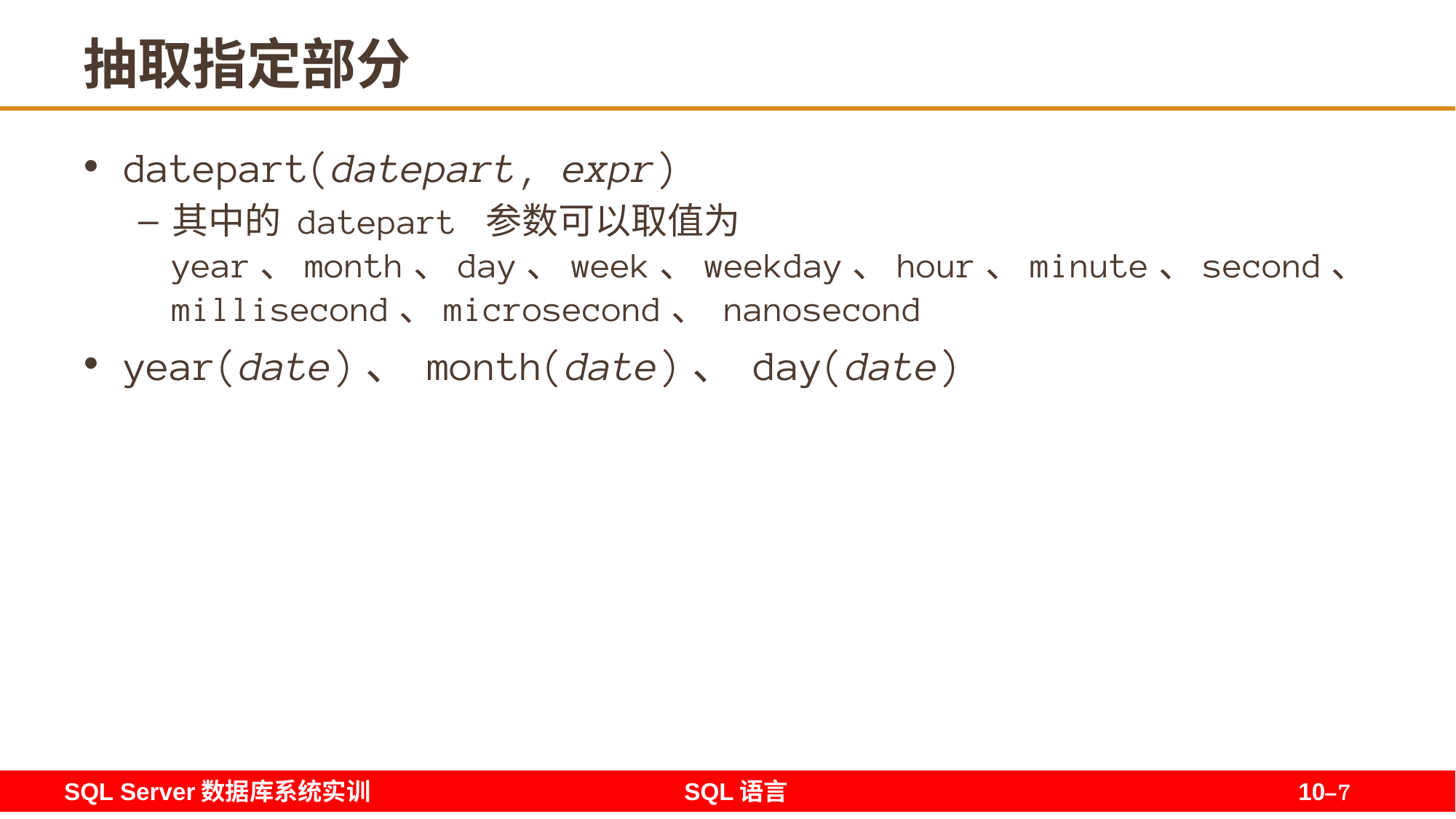

# 抽取指定部分
datepart(datepart, expr)
其中的 datepart 参数可以取值为 year、month、day、week、weekday、hour、minute、second、millisecond、microsecond、 nanosecond
year(date)、 month(date)、 day(date)